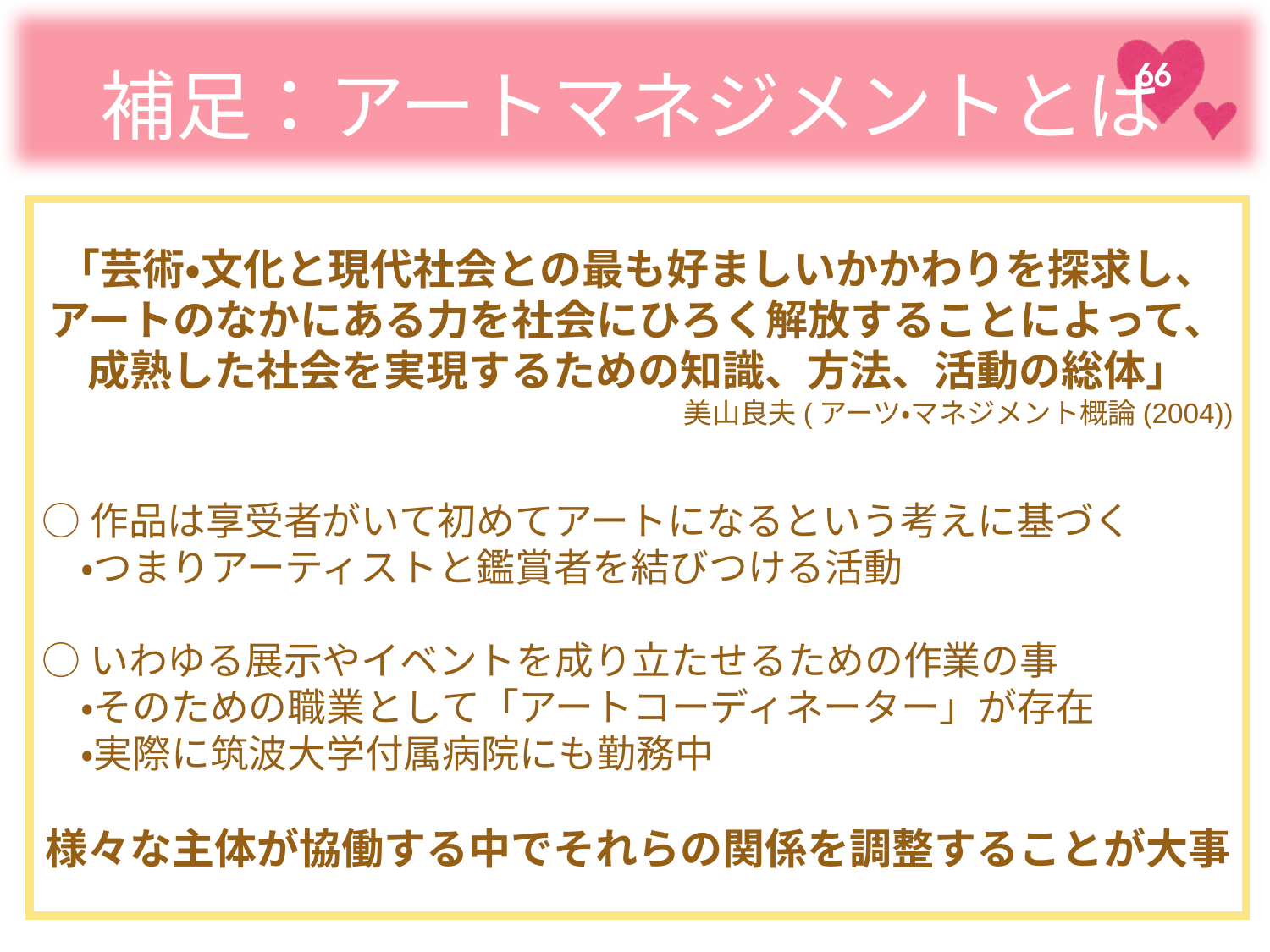

# 補足：アートマネジメントとは
「芸術・文化と現代社会との最も好ましいかかわりを探求し、アートのなかにある力を社会にひろく解放することによって、成熟した社会を実現するための知識、方法、活動の総体」
美山良夫(アーツ・マネジメント概論(2004))

○作品は享受者がいて初めてアートになるという考えに基づく
　・つまりアーティストと鑑賞者を結びつける活動

○いわゆる展示やイベントを成り立たせるための作業の事
　・そのための職業として「アートコーディネーター」が存在
　・実際に筑波大学付属病院にも勤務中

様々な主体が協働する中でそれらの関係を調整することが大事